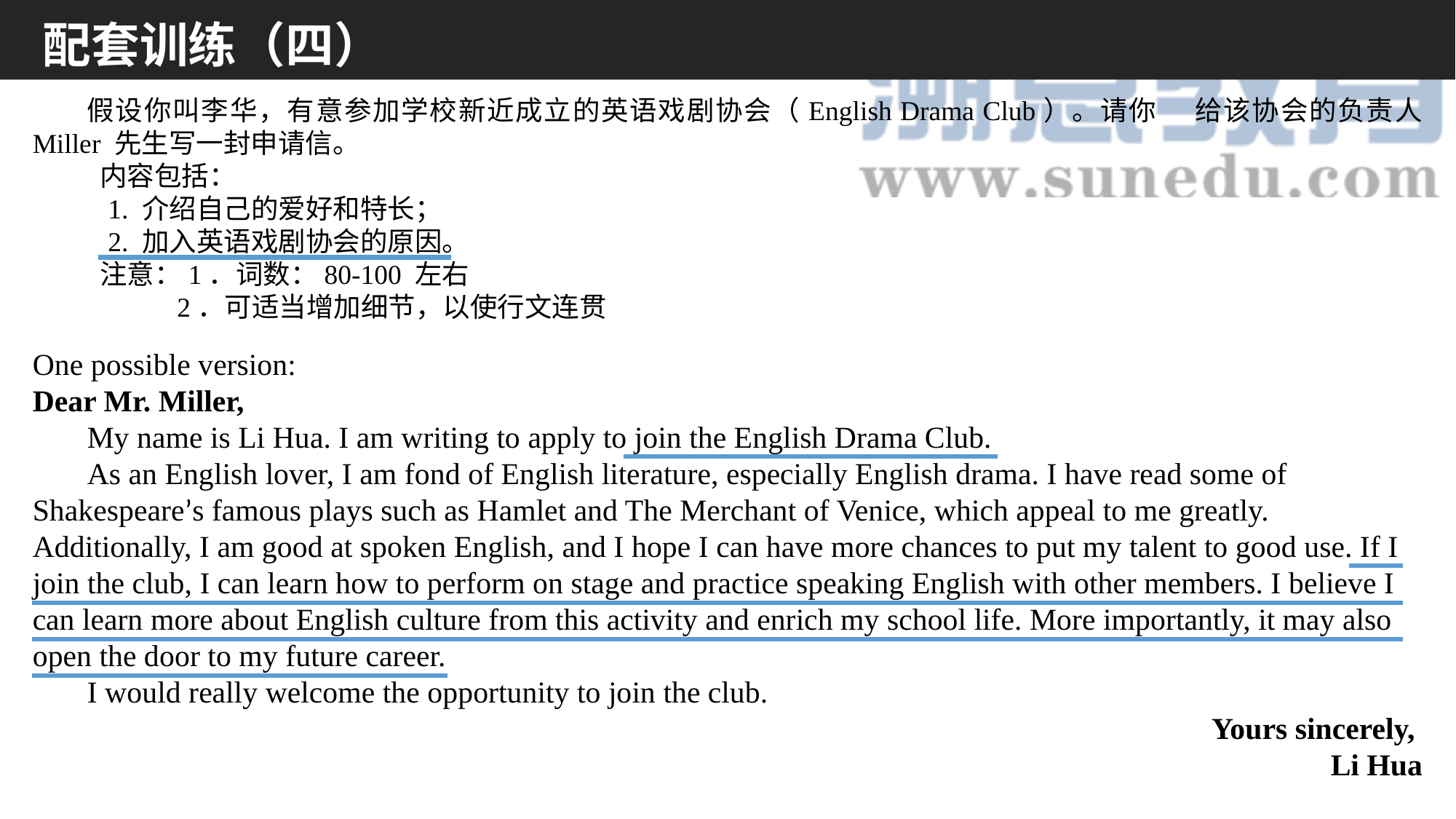

配套训练（四）
假设你叫李华，有意参加学校新近成立的英语戏剧协会（English Drama Club）。请你     给该协会的负责人 Miller 先生写一封申请信。
 内容包括：
   1. 介绍自己的爱好和特长；
   2. 加入英语戏剧协会的原因。
 注意：1．词数：80-100 左右
             2．可适当增加细节，以使行文连贯
One possible version:
Dear Mr. Miller,
My name is Li Hua. I am writing to apply to join the English Drama Club.
As an English lover, I am fond of English literature, especially English drama. I have read some of Shakespeare’s famous plays such as Hamlet and The Merchant of Venice, which appeal to me greatly. Additionally, I am good at spoken English, and I hope I can have more chances to put my talent to good use. If I join the club, I can learn how to perform on stage and practice speaking English with other members. I believe I can learn more about English culture from this activity and enrich my school life. More importantly, it may also open the door to my future career.
I would really welcome the opportunity to join the club.
Yours sincerely,
Li Hua